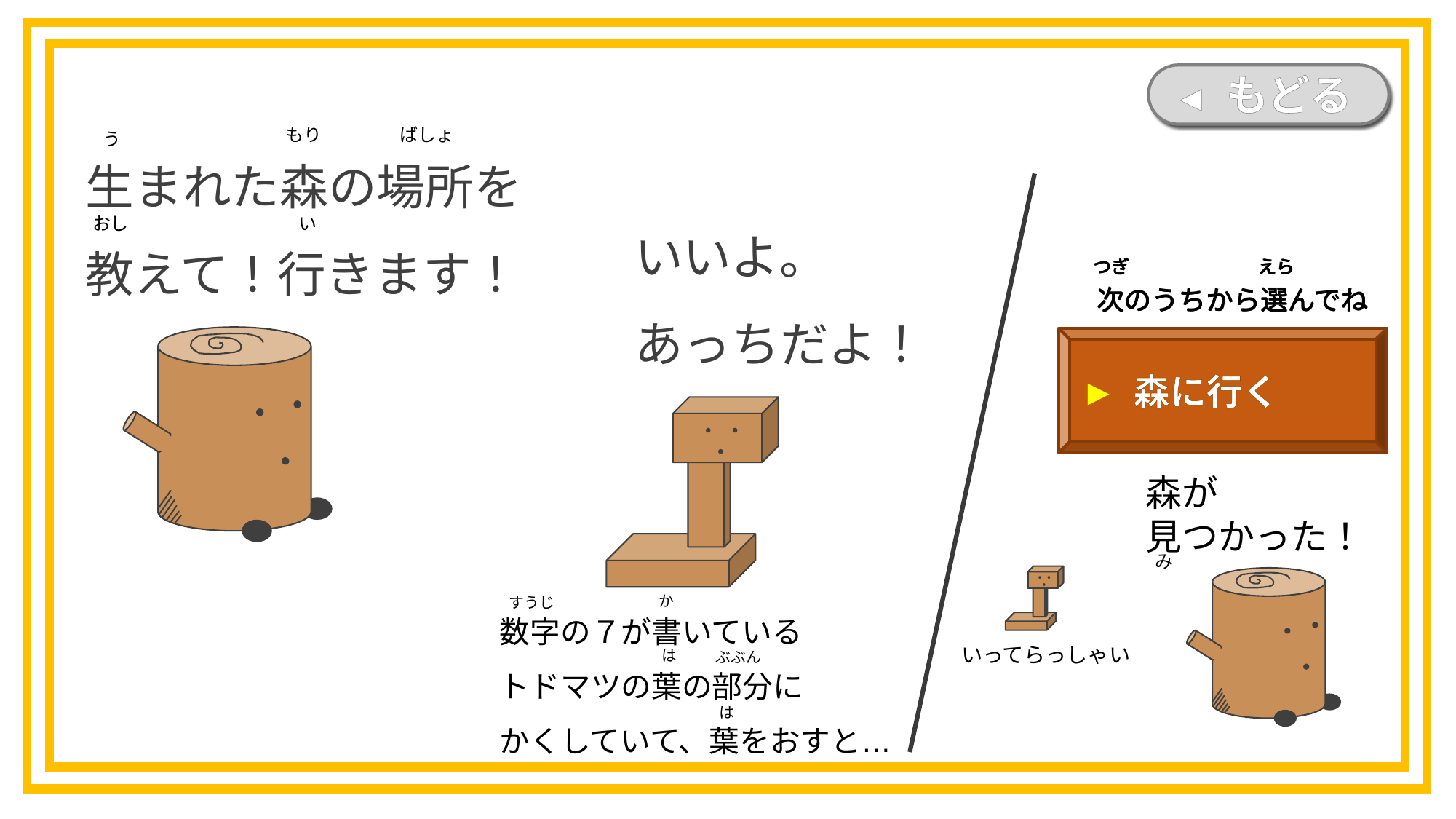

◄ もどる

ばしょ
もり
生まれた森の場所を教えて！行きます！
う
いいよ。
あっちだよ！
い
おし
つぎ
えら
次のうちから選んでね
つぎ
えら
次のうちから選んでね
つぎ
えら
次のうちから選んでね
つぎ
えら
次のうちから選んでね

► 森に行く

森が
見つかった！
み

か
すうじ
数字の７が書いている
トドマツの葉の部分に
かくしていて、葉をおすと…
いってらっしゃい
は
ぶぶん
は